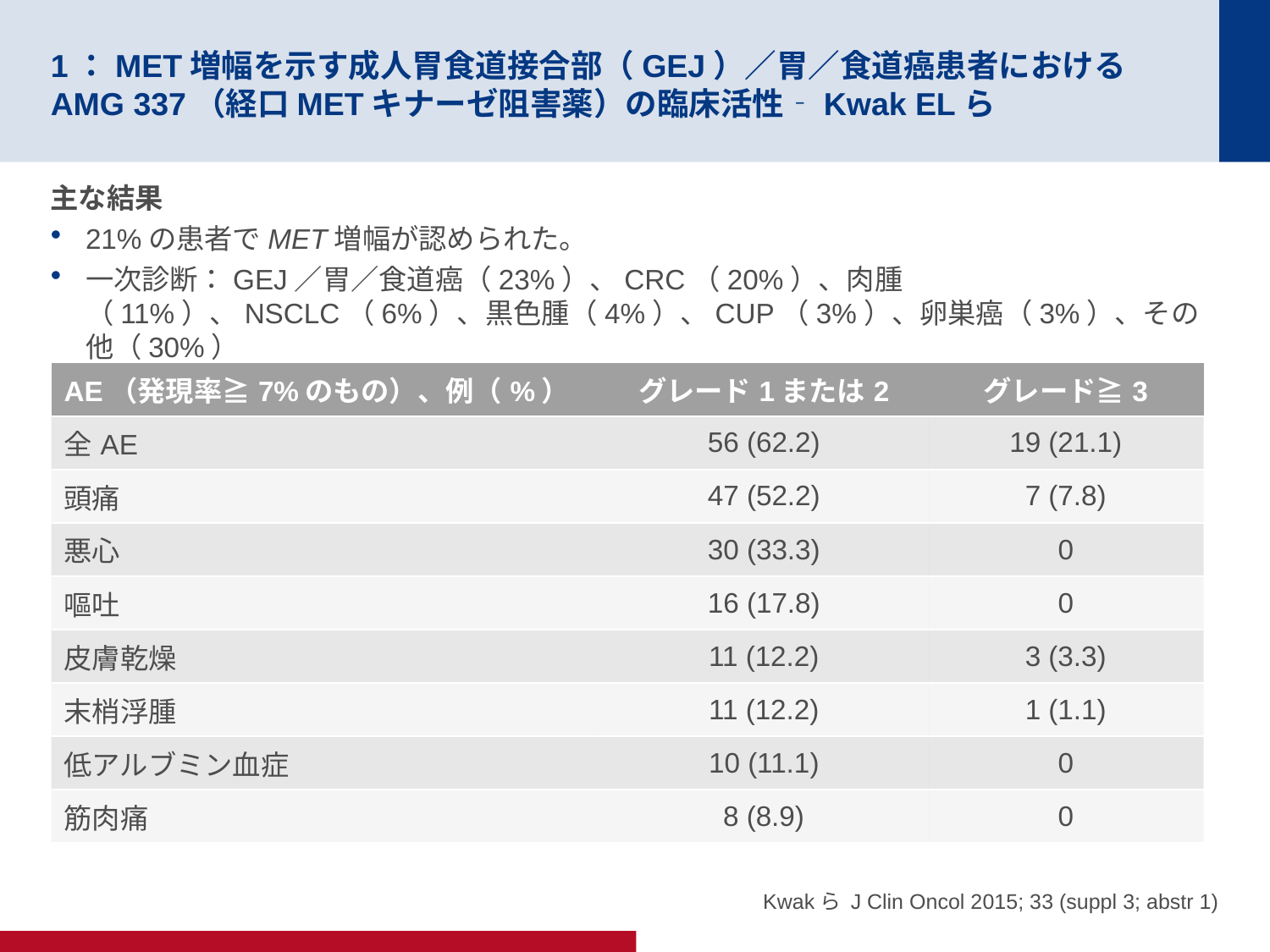

# 1：MET増幅を示す成人胃食道接合部（GEJ）／胃／食道癌患者におけるAMG 337（経口METキナーゼ阻害薬）の臨床活性‐Kwak ELら
主な結果
21%の患者でMET増幅が認められた。
一次診断：GEJ／胃／食道癌（23%）、CRC（20%）、肉腫（11%）、NSCLC（6%）、黒色腫（4%）、CUP（3%）、卵巣癌（3%）、その他（30%）
| AE（発現率≧7%のもの）、例（%） | グレード1または2 | グレード≧3 |
| --- | --- | --- |
| 全AE | 56 (62.2) | 19 (21.1) |
| 頭痛 | 47 (52.2) | 7 (7.8) |
| 悪心 | 30 (33.3) | 0 |
| 嘔吐 | 16 (17.8) | 0 |
| 皮膚乾燥 | 11 (12.2) | 3 (3.3) |
| 末梢浮腫 | 11 (12.2) | 1 (1.1) |
| 低アルブミン血症 | 10 (11.1) | 0 |
| 筋肉痛 | 8 (8.9) | 0 |
Kwakら J Clin Oncol 2015; 33 (suppl 3; abstr 1)